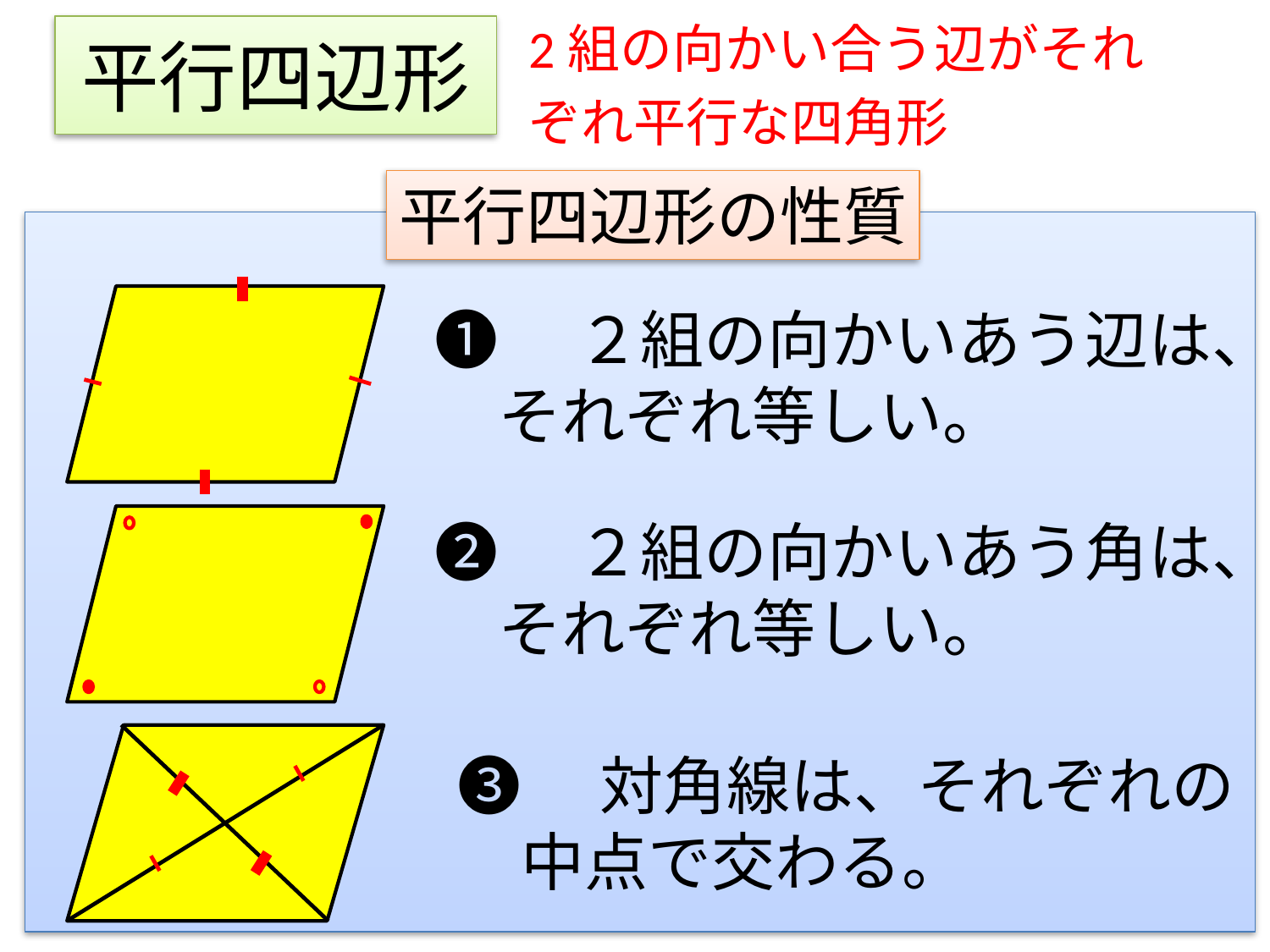

2組の向かい合う辺がそれ
ぞれ平行な四角形
# 平行四辺形
平行四辺形の性質

❶　２組の向かいあう辺は、
　それぞれ等しい。

❷　２組の向かいあう角は、
　それぞれ等しい。

❸　対角線は、それぞれの
　中点で交わる。